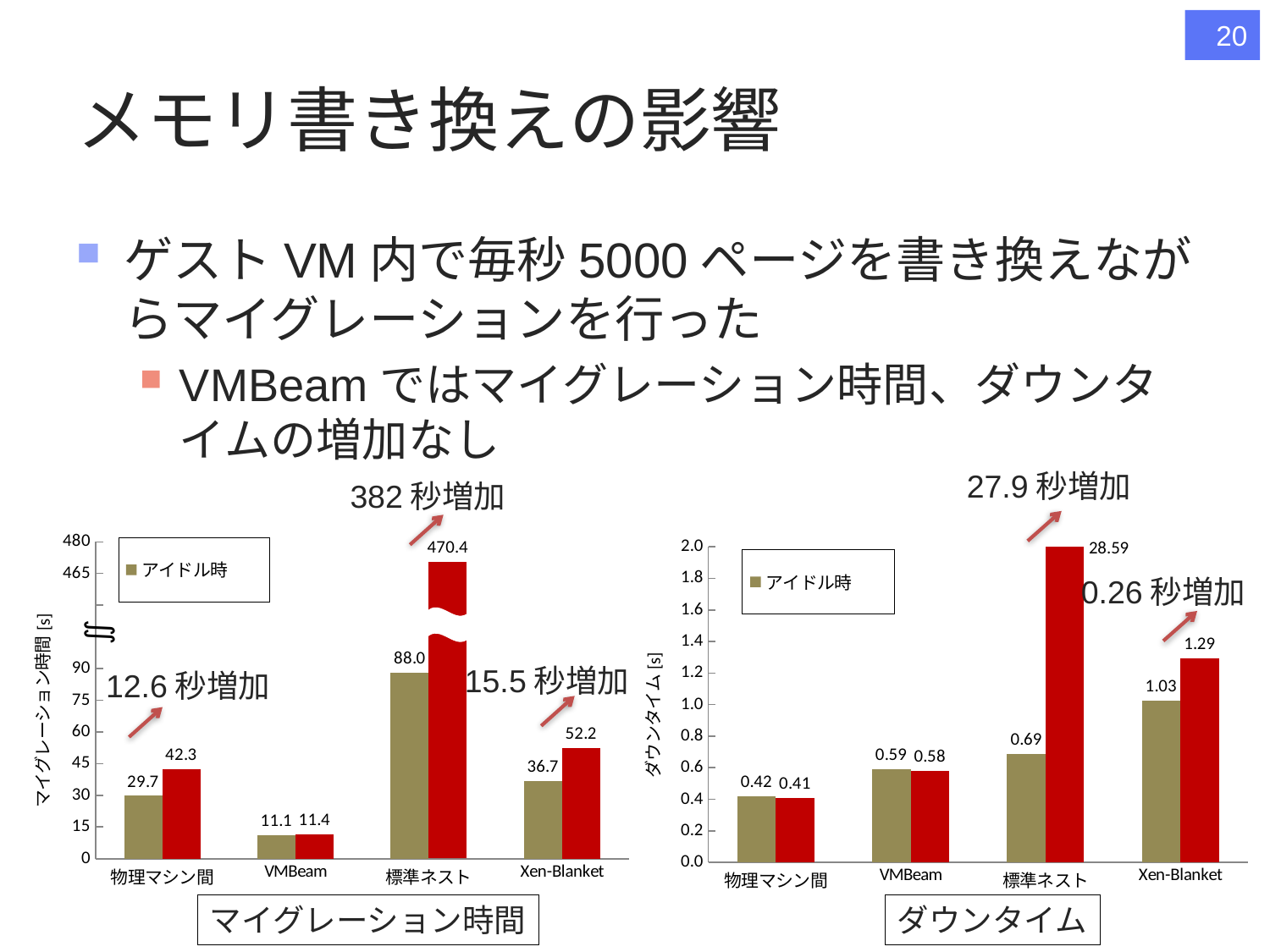

20
# メモリ書き換えの影響
ゲストVM内で毎秒5000ページを書き換えながらマイグレーションを行った
VMBeamではマイグレーション時間、ダウンタイムの増加なし
27.9秒増加

### Chart

| Category |  |  |
|---|---|---|
| 物理マシン間 | 0.4177066485087077 | 0.40892982482910156 |
| VMBeam | 0.5907700061798096 | 0.5783200263977051 |
| 標準ネスト | 0.6871399084726969 | 28.594370126724243 |
| Xen-Blanket | 1.0250233014424641 | 1.2934049367904663 |
28.59
0.26秒増加
382秒増加

### Chart

| Category |  |  |
|---|---|---|
| 物理マシン間 | 29.74386504633333 | 42.349087976 |
| VMBeam | 11.106431984666665 | 11.41168841 |
| 標準ネスト | 87.952688146 | 470.448393844 |
| Xen-Blanket | 36.666241401 | 52.171589032 |

### Chart

| Category |  |  |
|---|---|---|
| 物理マシン間 | 29.74386504633333 | 42.349087976 |
| VMBeam | 11.106431984666665 | 11.41168841 |
| 標準ネスト | 87.952688146 | 0.0 |
| Xen-Blanket | 36.666241401 | 52.171589032 |
∬

15.5秒増加
12.6秒増加
マイグレーション時間
ダウンタイム